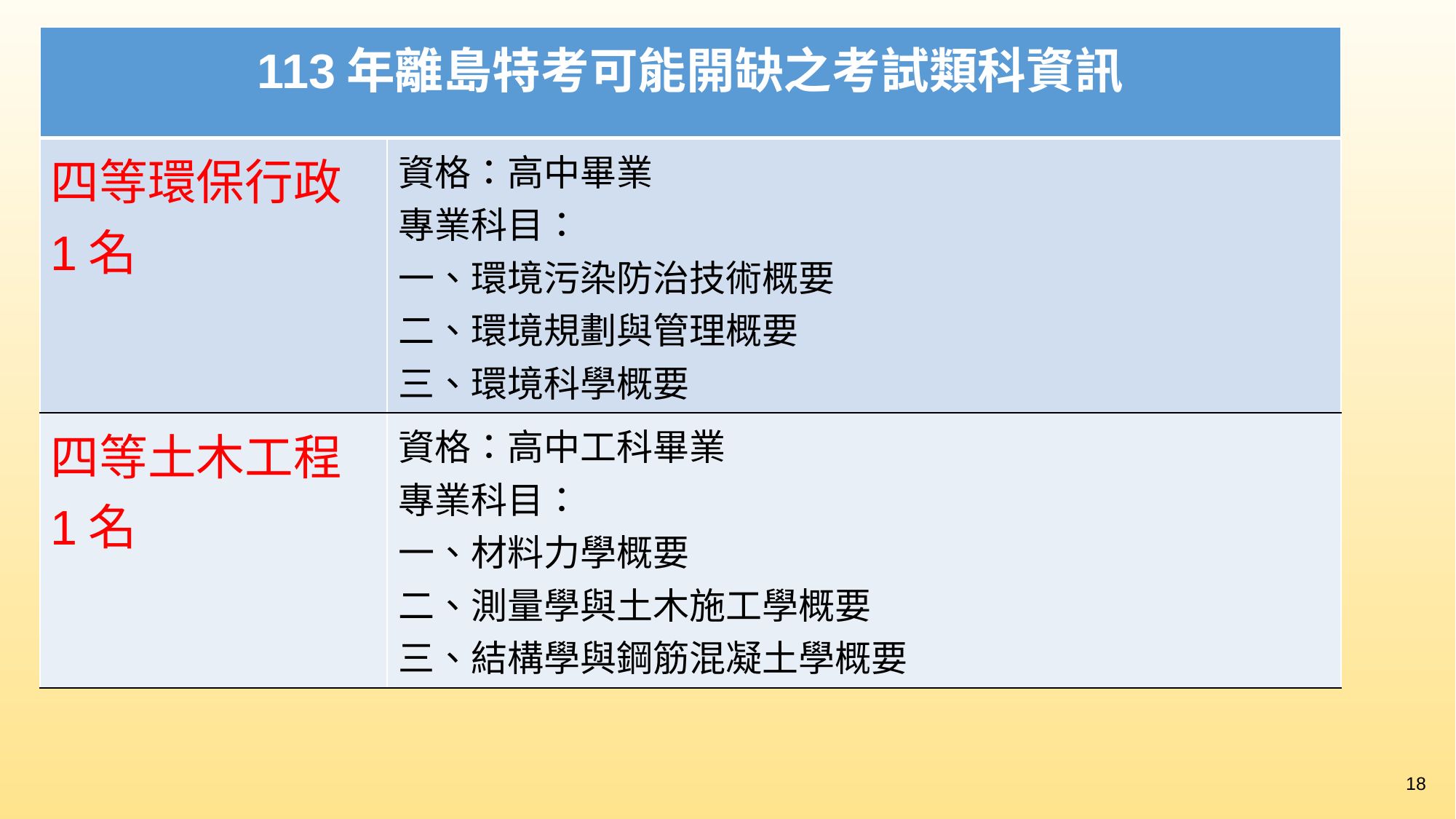

| 113年離島特考可能開缺之考試類科資訊 |  |
| --- | --- |
| 四等環保行政 1名 | 資格：高中畢業 專業科目： 一、環境污染防治技術概要 二、環境規劃與管理概要 三、環境科學概要 |
| 四等土木工程 1名 | 資格：高中工科畢業 專業科目： 一、材料力學概要 二、測量學與土木施工學概要 三、結構學與鋼筋混凝土學概要 |
18